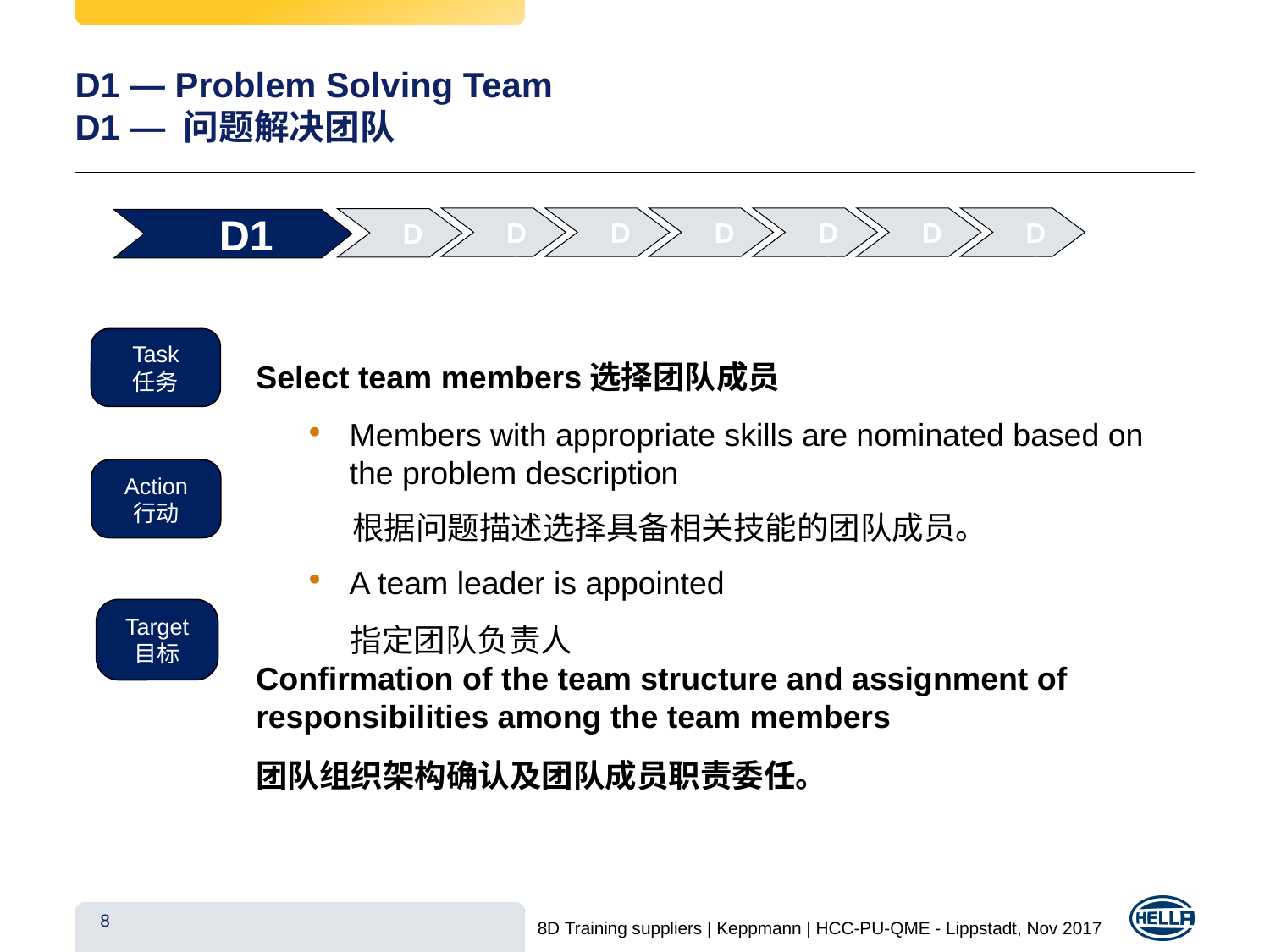

# D1 — Problem Solving Team D1 — 问题解决团队
  D 3
  D 4
  D 5
  D 6
  D 7
  D 8
  D 1
D1
Task
任务
Select team members选择团队成员
Members with appropriate skills are nominated based on the problem description
     根据问题描述选择具备相关技能的团队成员。
A team leader is appointed
            指定团队负责人
Confirmation of the team structure and assignment of responsibilities among the team members
团队组织架构确认及团队成员职责委任。
Action
行动
Target
目标
8